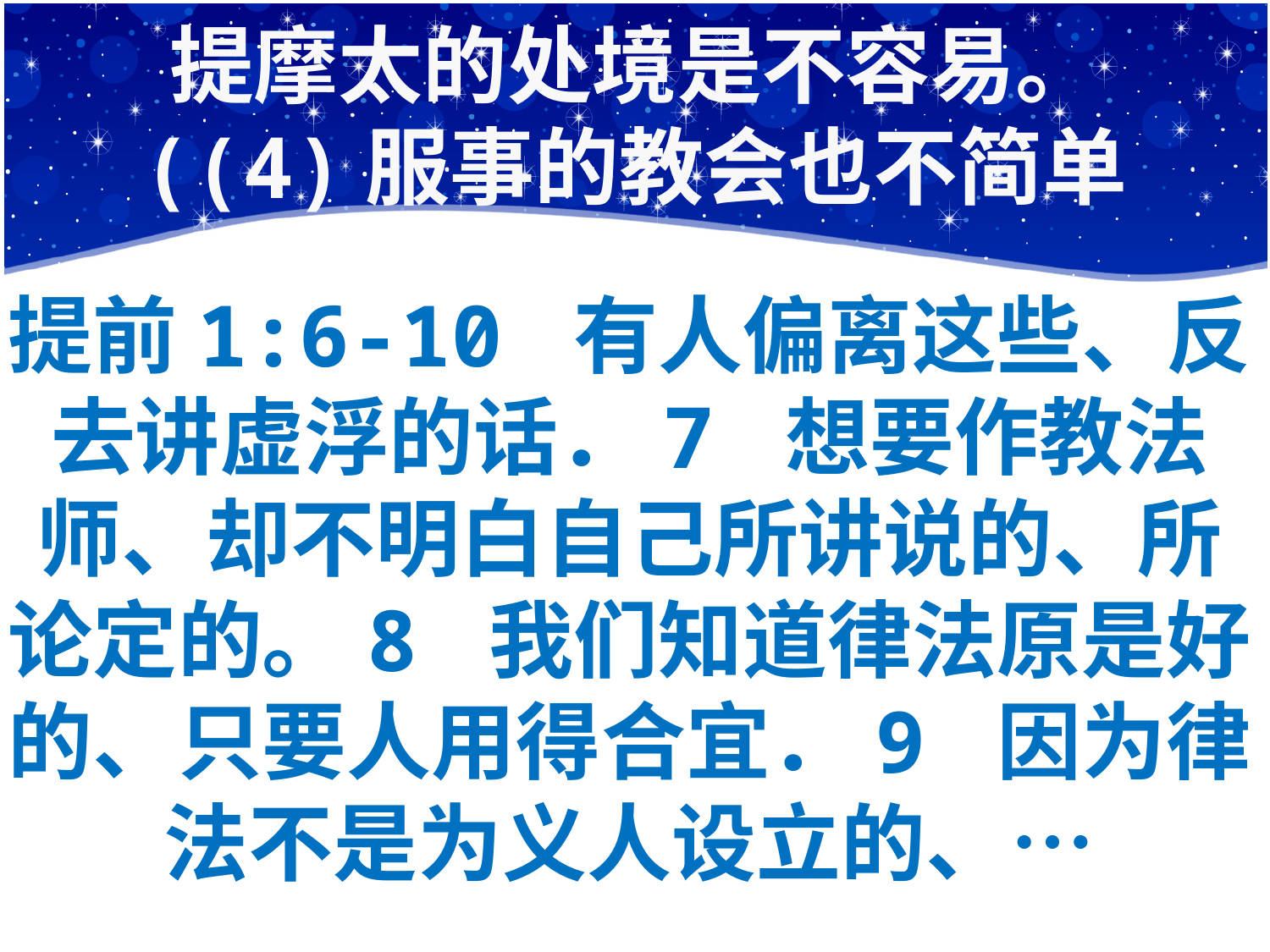

提摩太的处境是不容易。
((4)服事的教会也不简单
提前1:6-10 有人偏离这些、反去讲虚浮的话．7 想要作教法师、却不明白自己所讲说的、所论定的。8 我们知道律法原是好的、只要人用得合宜．9 因为律法不是为义人设立的、…